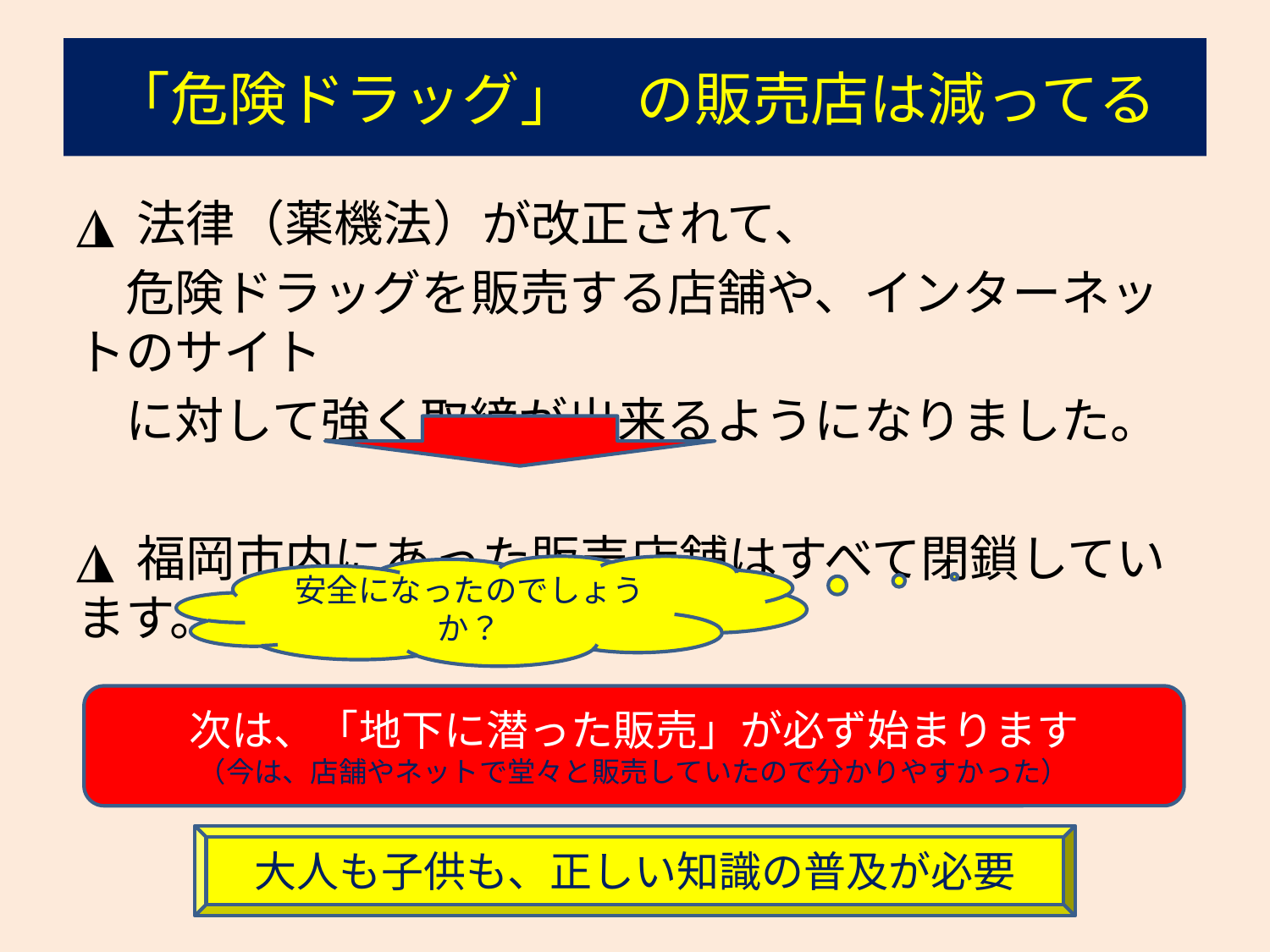

# 「危険ドラッグ」　の販売店は減ってる
◮ 法律（薬機法）が改正されて、
　危険ドラッグを販売する店舗や、インターネットのサイト
　に対して強く取締が出来るようになりました。

◮ 福岡市内にあった販売店舗はすべて閉鎖しています。

安全になったのでしょうか？
次は、「地下に潜った販売」が必ず始まります
（今は、店舗やネットで堂々と販売していたので分かりやすかった）
大人も子供も、正しい知識の普及が必要